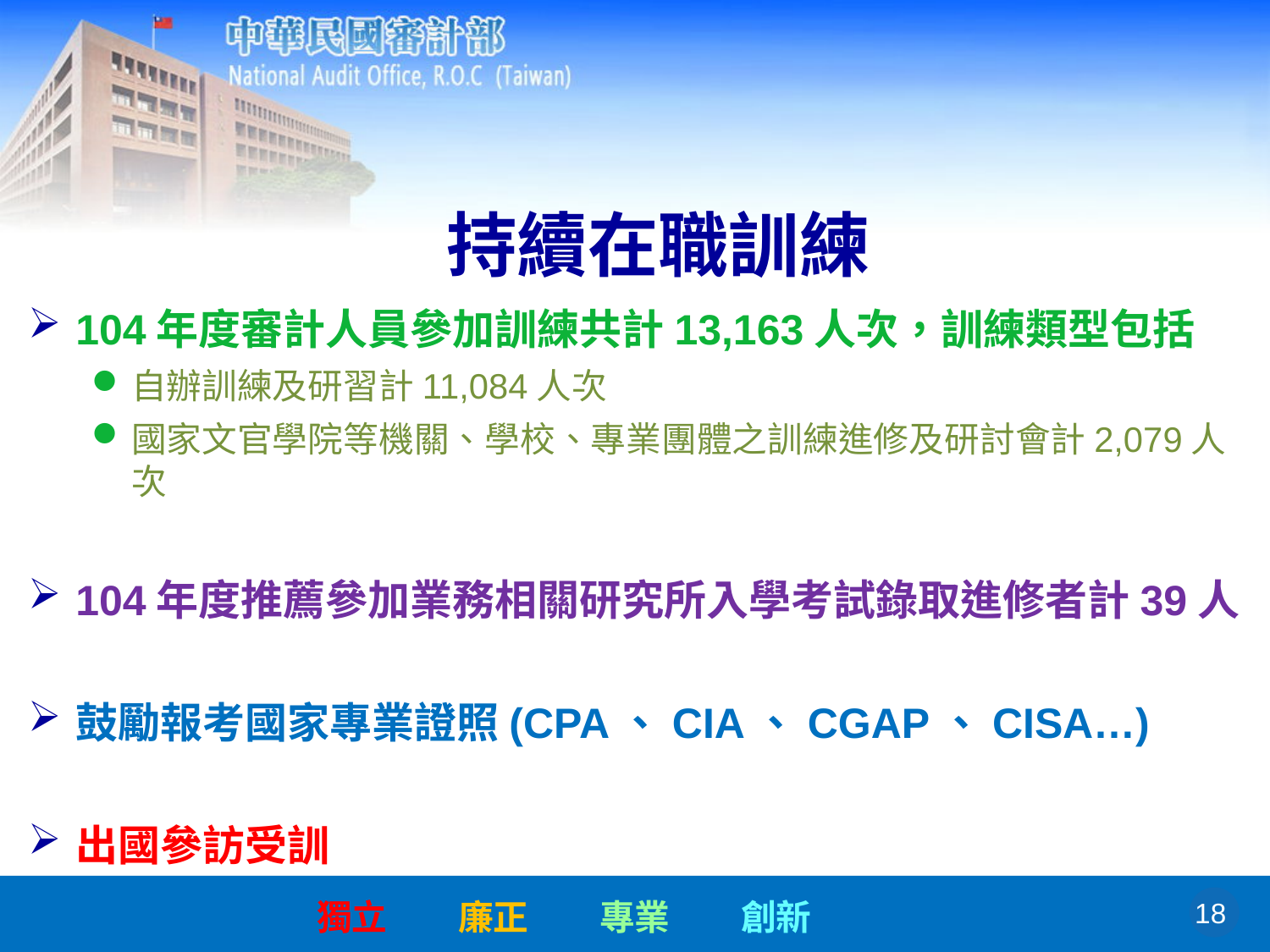

持續在職訓練
104年度審計人員參加訓練共計13,163人次，訓練類型包括
自辦訓練及研習計11,084人次
國家文官學院等機關、學校、專業團體之訓練進修及研討會計2,079人次

104年度推薦參加業務相關研究所入學考試錄取進修者計39人

鼓勵報考國家專業證照(CPA、CIA、CGAP、CISA…)

出國參訪受訓